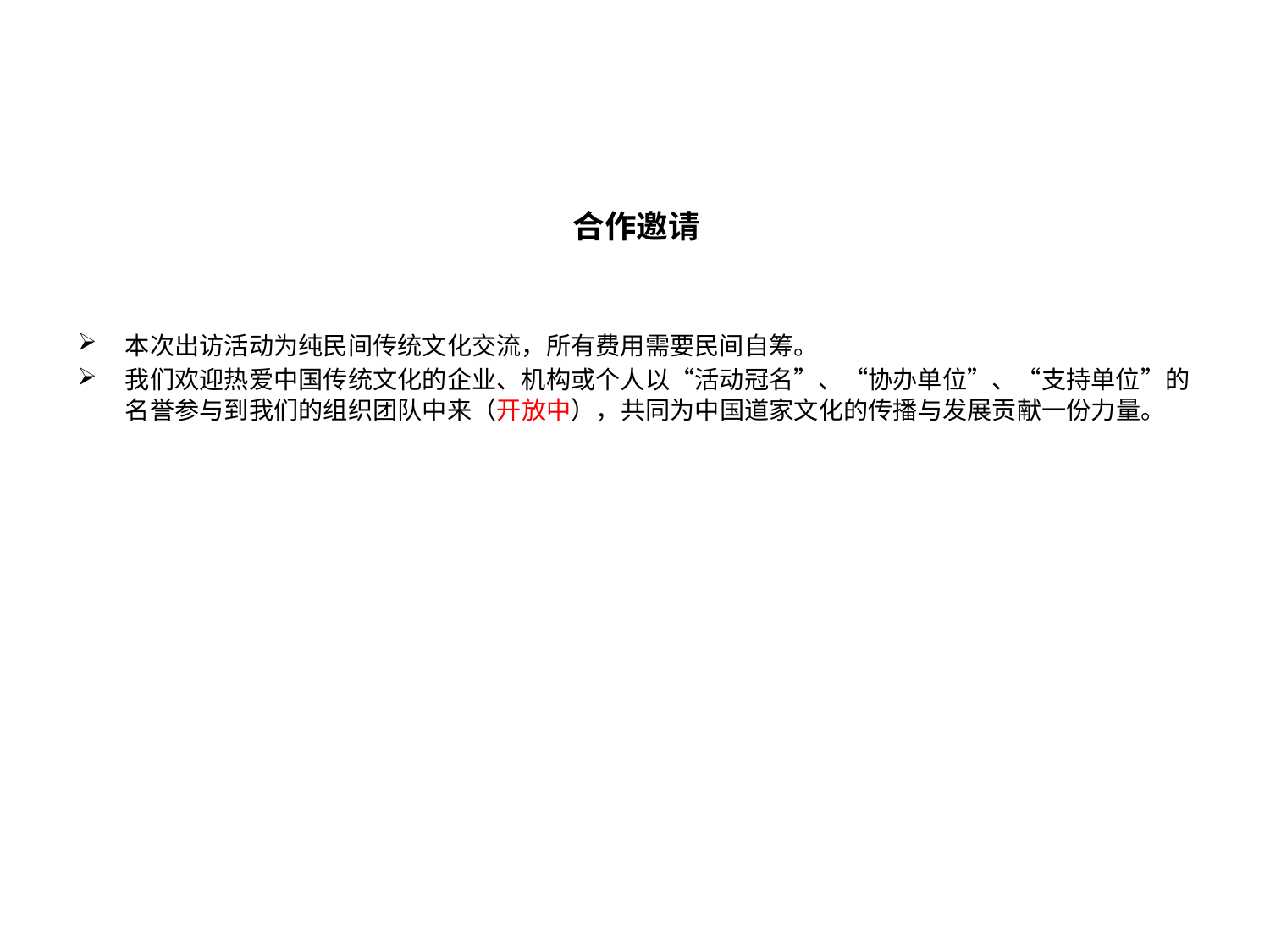

# 合作邀请
本次出访活动为纯民间传统文化交流，所有费用需要民间自筹。
我们欢迎热爱中国传统文化的企业、机构或个人以“活动冠名”、“协办单位”、“支持单位”的名誉参与到我们的组织团队中来（开放中），共同为中国道家文化的传播与发展贡献一份力量。